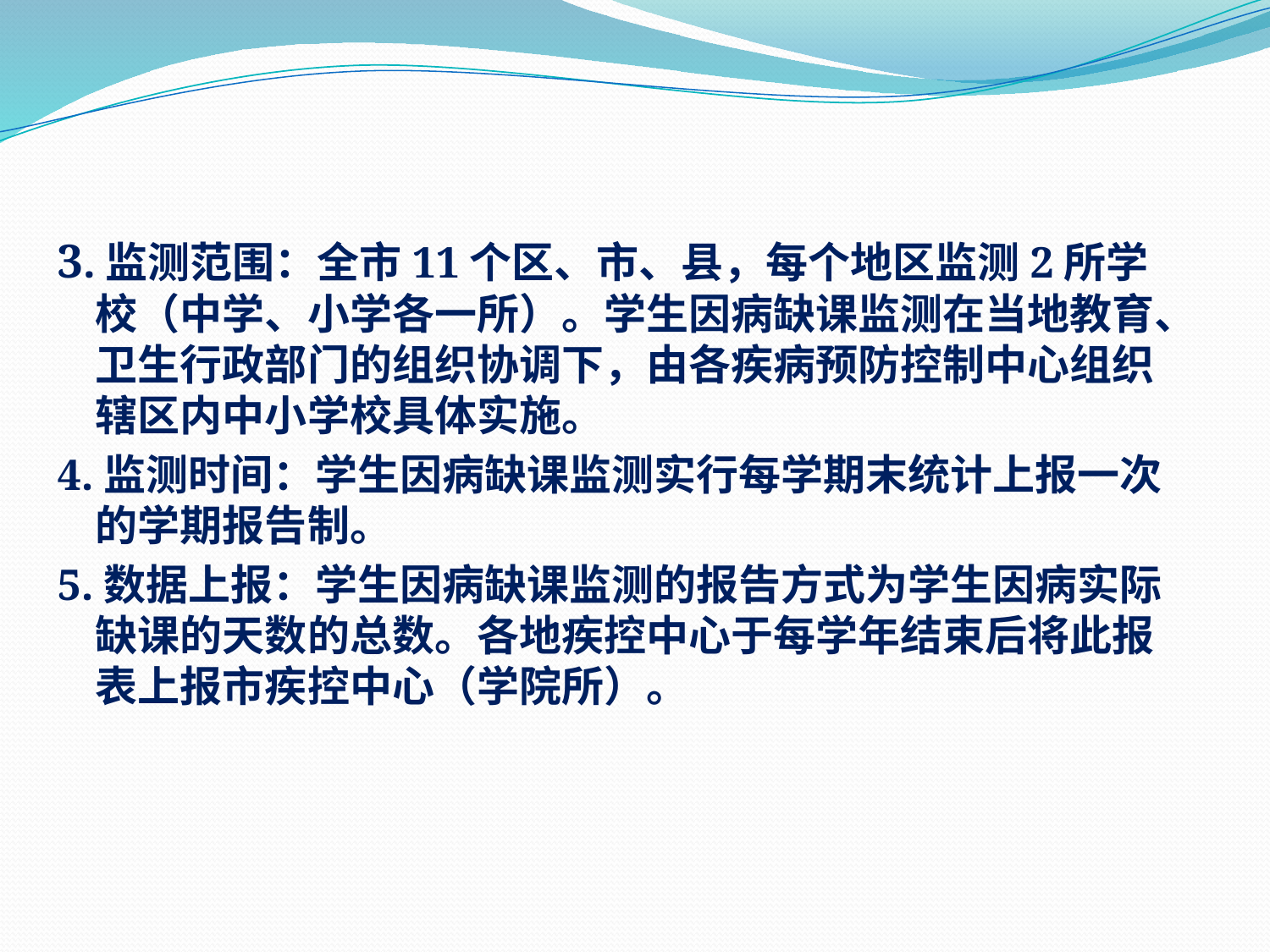

#
3.监测范围：全市11个区、市、县，每个地区监测2所学校（中学、小学各一所）。学生因病缺课监测在当地教育、卫生行政部门的组织协调下，由各疾病预防控制中心组织辖区内中小学校具体实施。
4.监测时间：学生因病缺课监测实行每学期末统计上报一次的学期报告制。
5.数据上报：学生因病缺课监测的报告方式为学生因病实际缺课的天数的总数。各地疾控中心于每学年结束后将此报表上报市疾控中心（学院所）。